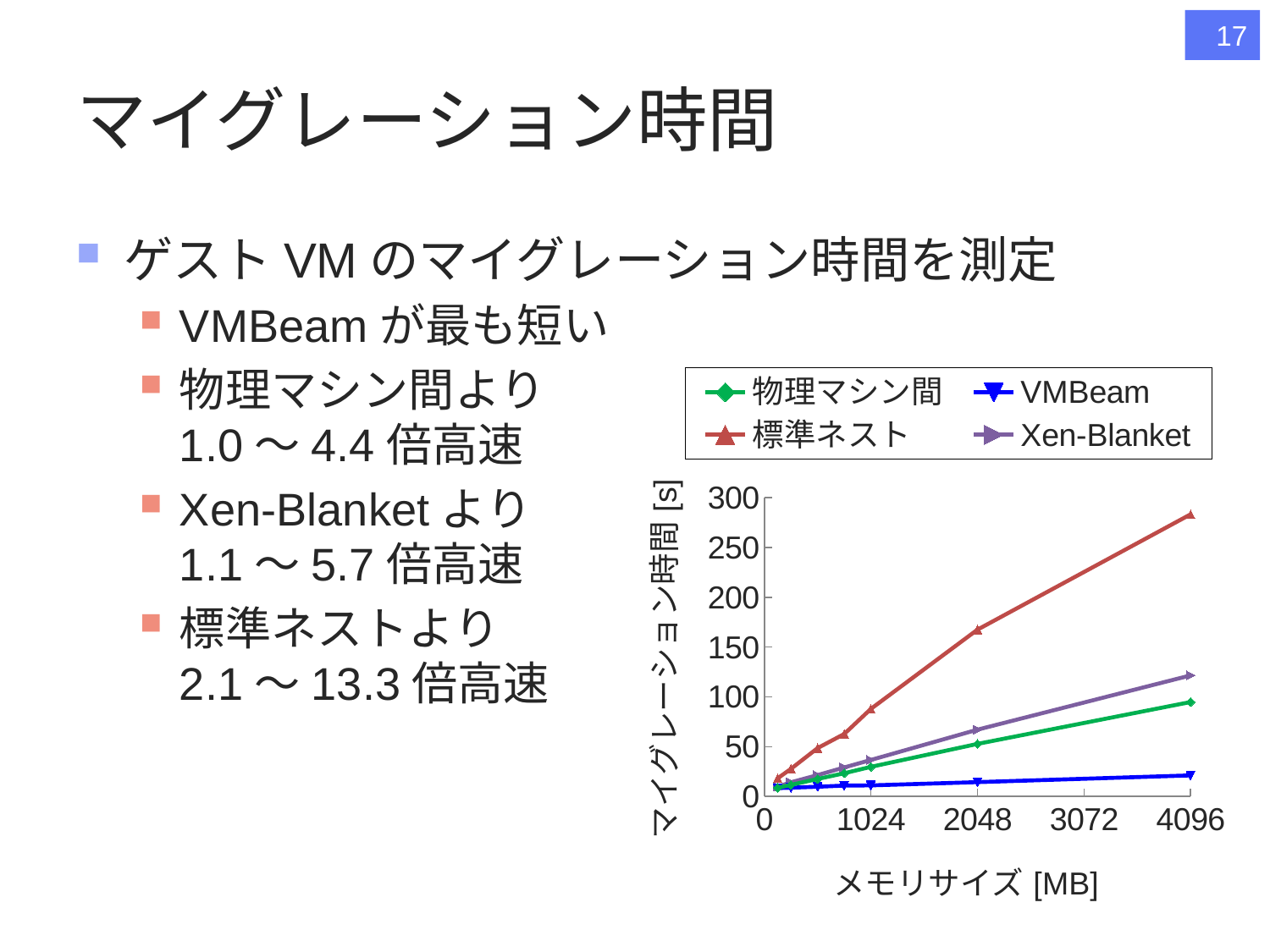

17
# マイグレーション時間
ゲストVMのマイグレーション時間を測定
VMBeamが最も短い
物理マシン間より
1.0～4.4倍高速
Xen-Blanketより
1.1～5.7倍高速
標準ネストより
2.1～13.3倍高速

### Chart

| Category | 物理マシン間 | VMBeam | 標準ネスト | Xen-Blanket |
|---|---|---|---|---|